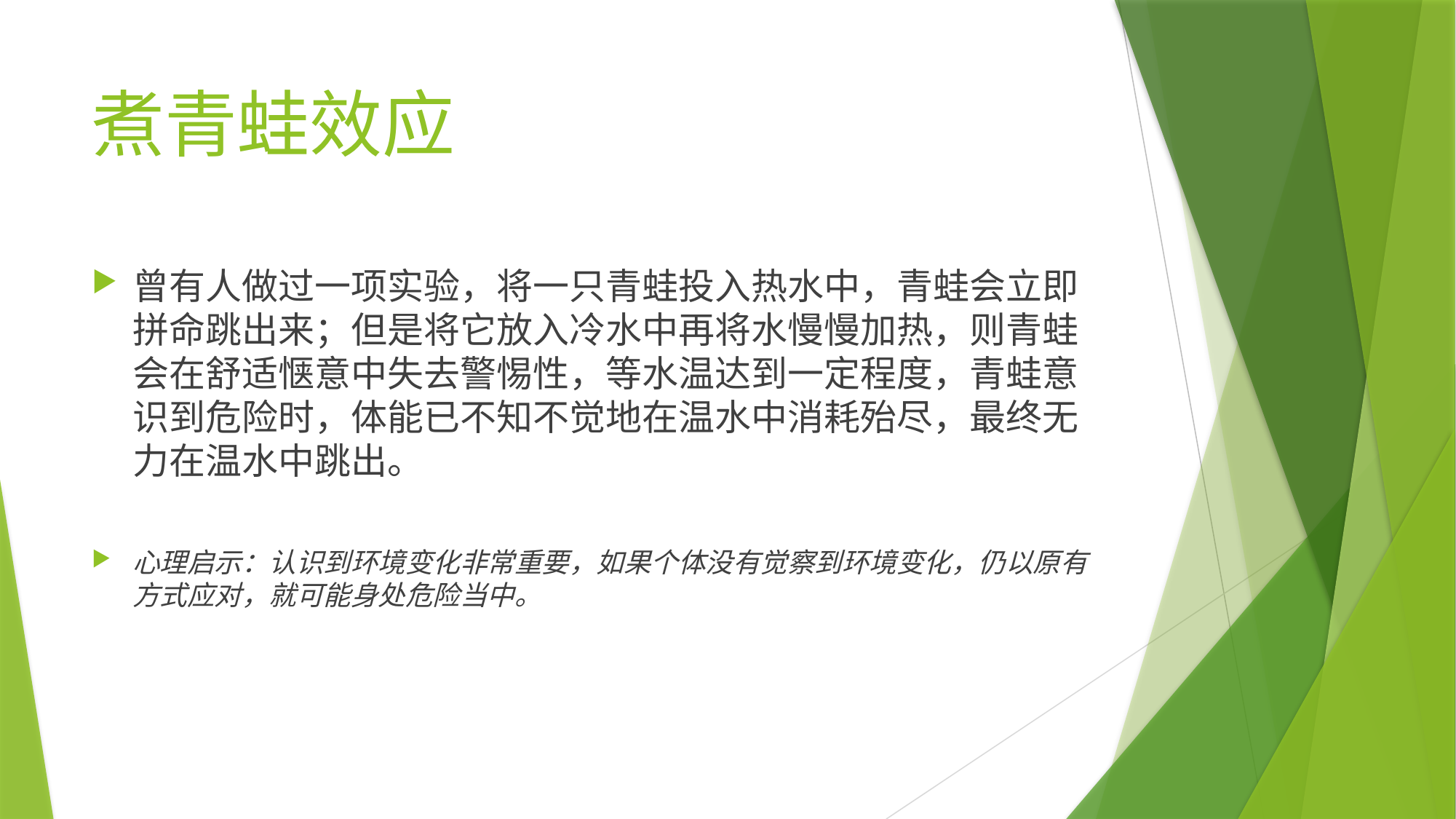

# 煮青蛙效应
曾有人做过一项实验，将一只青蛙投入热水中，青蛙会立即拼命跳出来；但是将它放入冷水中再将水慢慢加热，则青蛙会在舒适惬意中失去警惕性，等水温达到一定程度，青蛙意识到危险时，体能已不知不觉地在温水中消耗殆尽，最终无力在温水中跳出。

心理启示：认识到环境变化非常重要，如果个体没有觉察到环境变化，仍以原有方式应对，就可能身处危险当中。